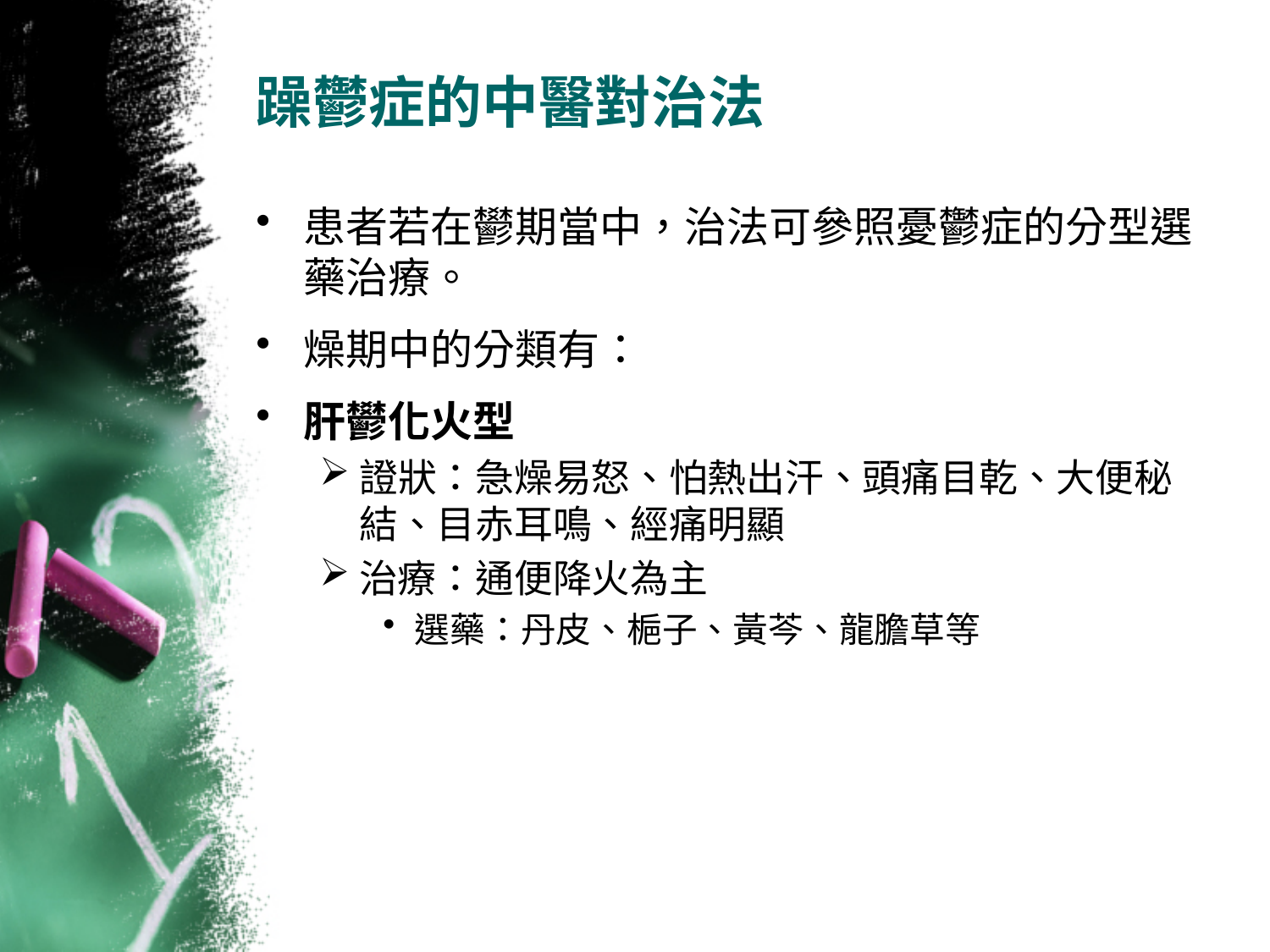

# 躁鬱症的中醫對治法
患者若在鬰期當中，治法可參照憂鬱症的分型選藥治療。
燥期中的分類有：
肝鬰化火型
證狀：急燥易怒、怕熱出汗、頭痛目乾、大便秘結、目赤耳鳴、經痛明顯
治療：通便降火為主
選藥：丹皮、梔子、黃芩、龍膽草等